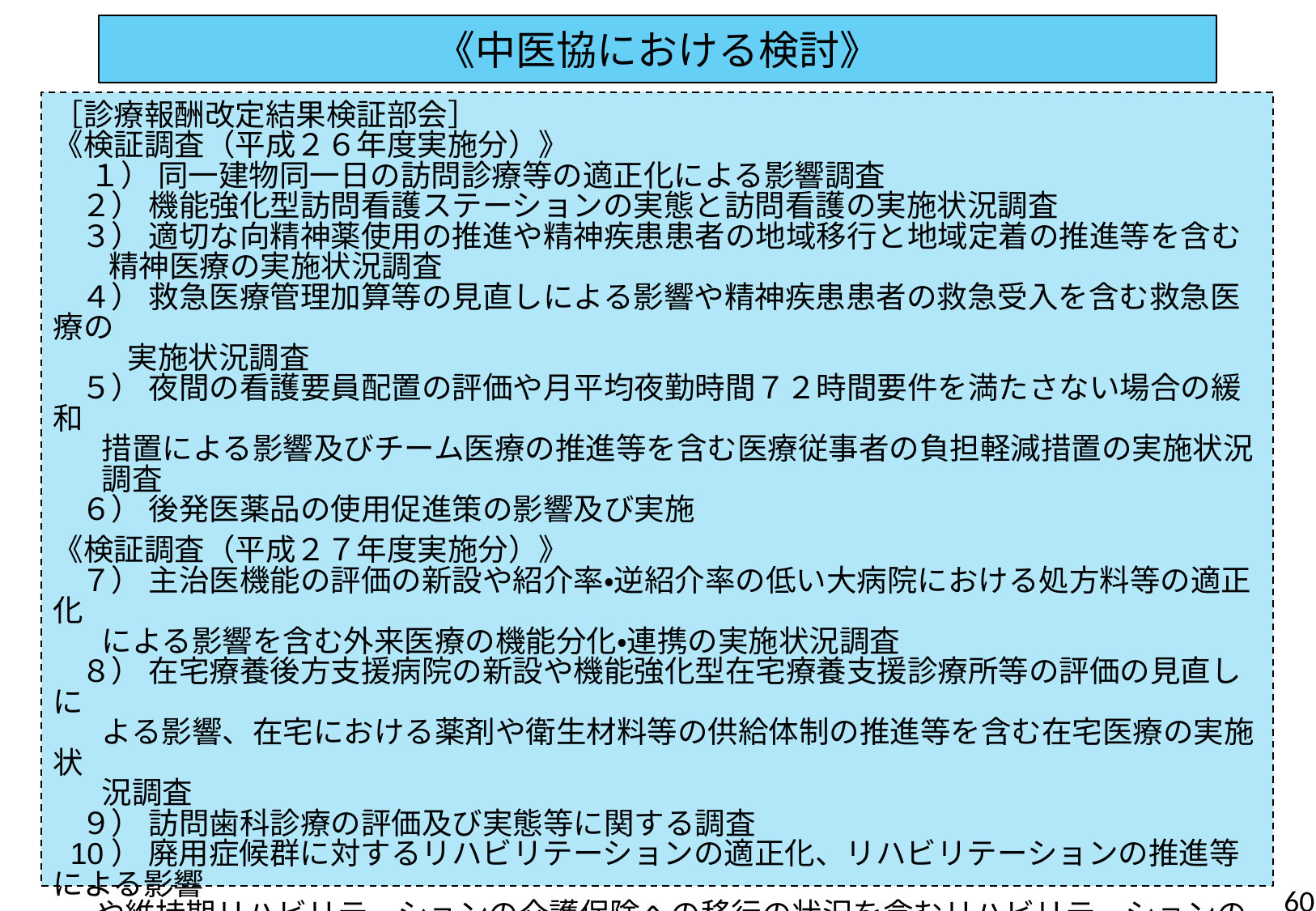

《中医協における検討》
［診療報酬改定結果検証部会］
《検証調査（平成２６年度実施分）》
　 １） 同一建物同一日の訪問診療等の適正化による影響調査
   ２） 機能強化型訪問看護ステーションの実態と訪問看護の実施状況調査
   ３） 適切な向精神薬使用の推進や精神疾患患者の地域移行と地域定着の推進等を含む
       精神医療の実施状況調査
   ４） 救急医療管理加算等の見直しによる影響や精神疾患患者の救急受入を含む救急医療の
　　  実施状況調査
   ５） 夜間の看護要員配置の評価や月平均夜勤時間７２時間要件を満たさない場合の緩和
      措置による影響及びチーム医療の推進等を含む医療従事者の負担軽減措置の実施状況
      調査
   ６） 後発医薬品の使用促進策の影響及び実施
《検証調査（平成２７年度実施分）》
   ７） 主治医機能の評価の新設や紹介率・逆紹介率の低い大病院における処方料等の適正化
      による影響を含む外来医療の機能分化・連携の実施状況調査
   ８） 在宅療養後方支援病院の新設や機能強化型在宅療養支援診療所等の評価の見直しに
      よる影響、在宅における薬剤や衛生材料等の供給体制の推進等を含む在宅医療の実施状
      況調査
   ９） 訪問歯科診療の評価及び実態等に関する調査
  10） 廃用症候群に対するリハビリテーションの適正化、リハビリテーションの推進等による影響
     や維持期リハビリテーションの介護保険への移行の状況を含むリハビリテーションの実施
     状況調査
  11） 胃瘻の造設等の実施状況調査
  12） 明細書の無料発行の実施状況調査
  13） 後発医薬品の使用促進策の影響及び実施状況調査
60